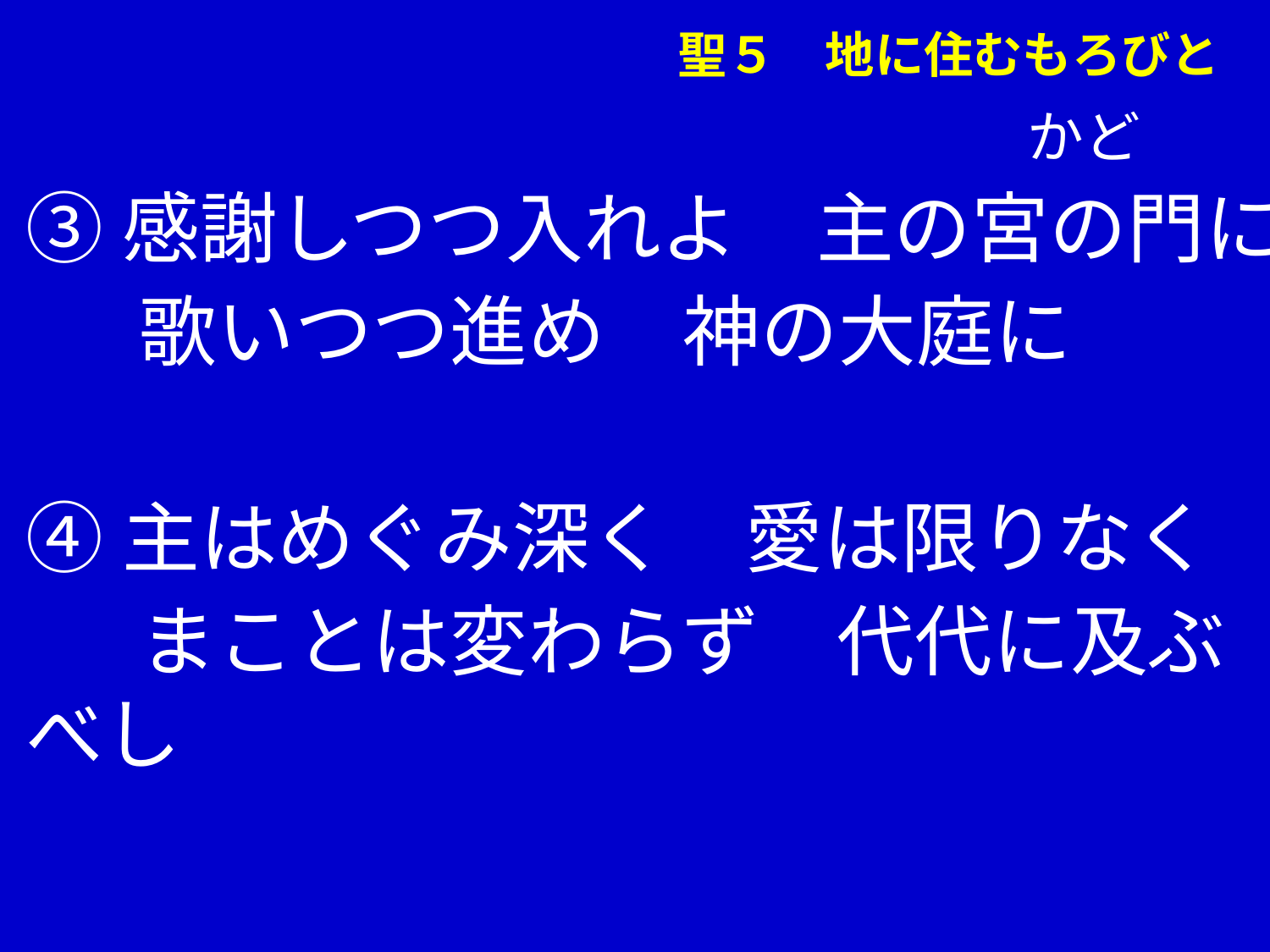

かど
③感謝しつつ入れよ　主の宮の門に
 　歌いつつ進め　神の大庭に

④主はめぐみ深く　愛は限りなく
 　まことは変わらず　代代に及ぶべし
聖５　地に住むもろびと